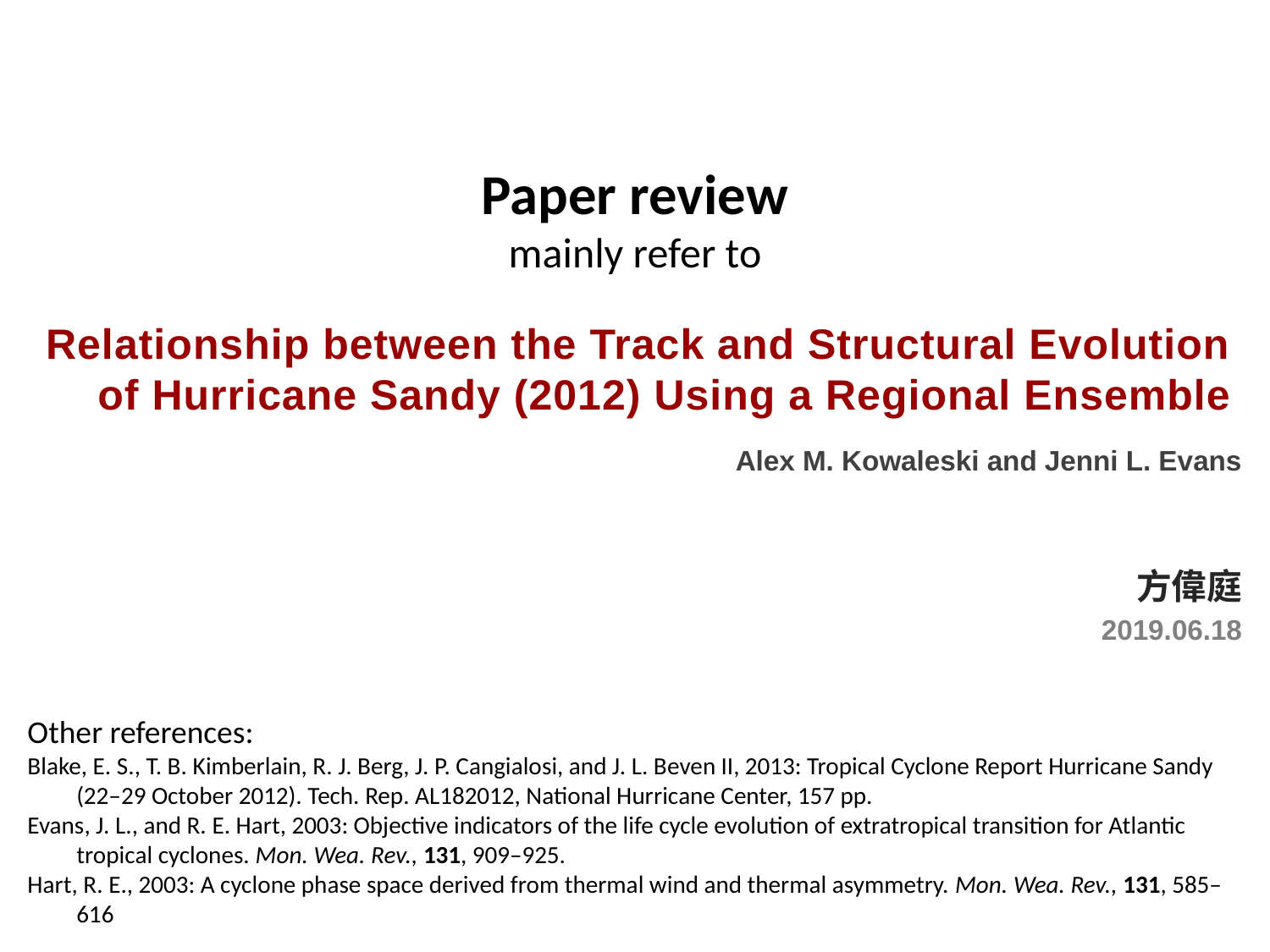

Paper review
mainly refer to
# Relationship between the Track and Structural Evolution of Hurricane Sandy (2012) Using a Regional Ensemble
Alex M. Kowaleski and Jenni L. Evans
方偉庭
2019.06.18
Other references:
Blake, E. S., T. B. Kimberlain, R. J. Berg, J. P. Cangialosi, and J. L. Beven II, 2013: Tropical Cyclone Report Hurricane Sandy (22–29 October 2012). Tech. Rep. AL182012, National Hurricane Center, 157 pp.
Evans, J. L., and R. E. Hart, 2003: Objective indicators of the life cycle evolution of extratropical transition for Atlantic tropical cyclones. Mon. Wea. Rev., 131, 909–925.
Hart, R. E., 2003: A cyclone phase space derived from thermal wind and thermal asymmetry. Mon. Wea. Rev., 131, 585–616